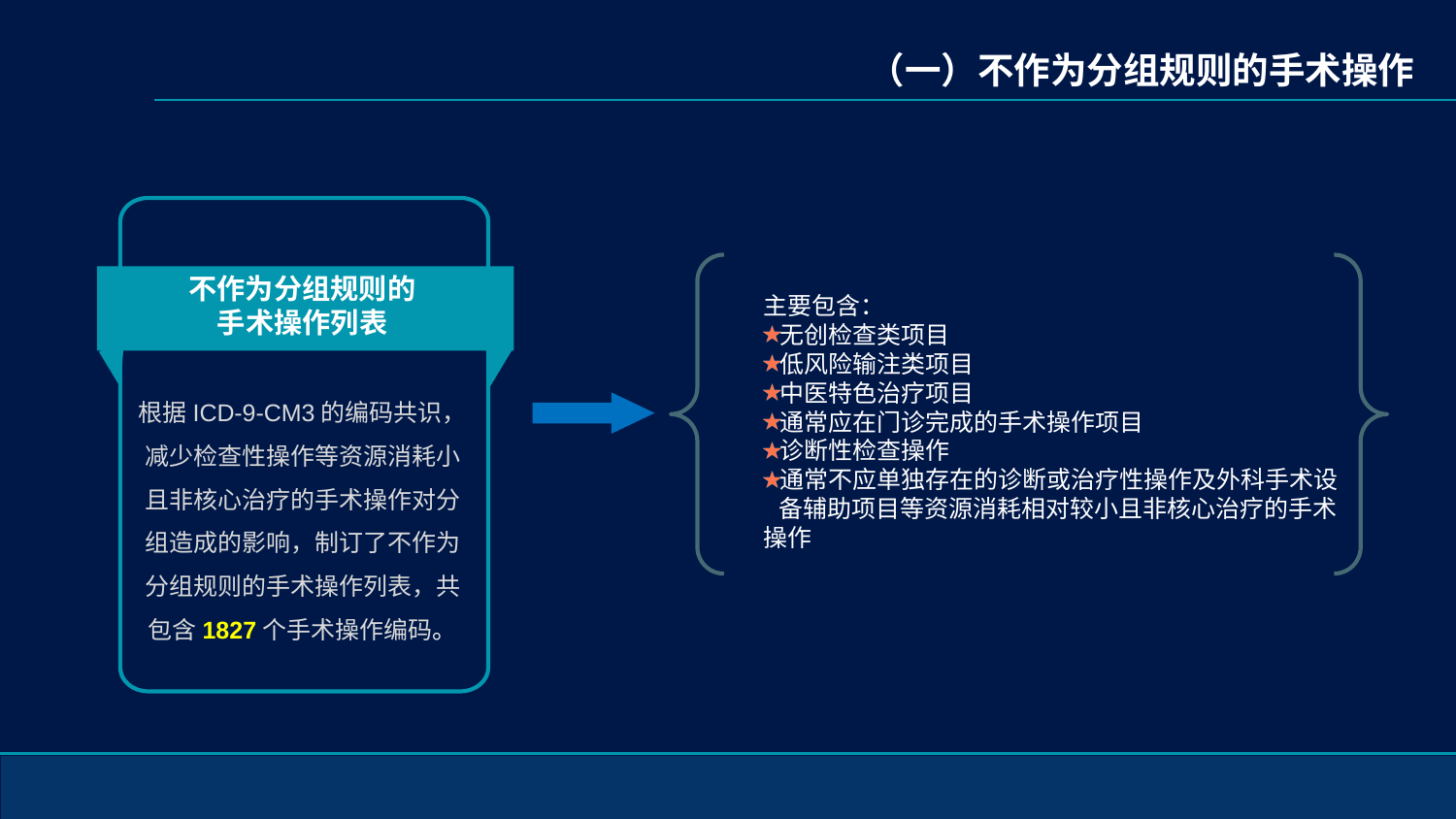

（一）不作为分组规则的手术操作

不作为分组规则的
手术操作列表

根据ICD-9-CM3的编码共识，减少检查性操作等资源消耗小且非核心治疗的手术操作对分组造成的影响，制订了不作为分组规则的手术操作列表，共包含1827个手术操作编码。
主要包含：
无创检查类项目
低风险输注类项目
中医特色治疗项目
通常应在门诊完成的手术操作项目
诊断性检查操作
通常不应单独存在的诊断或治疗性操作及外科手术设       备辅助项目等资源消耗相对较小且非核心治疗的手术操作